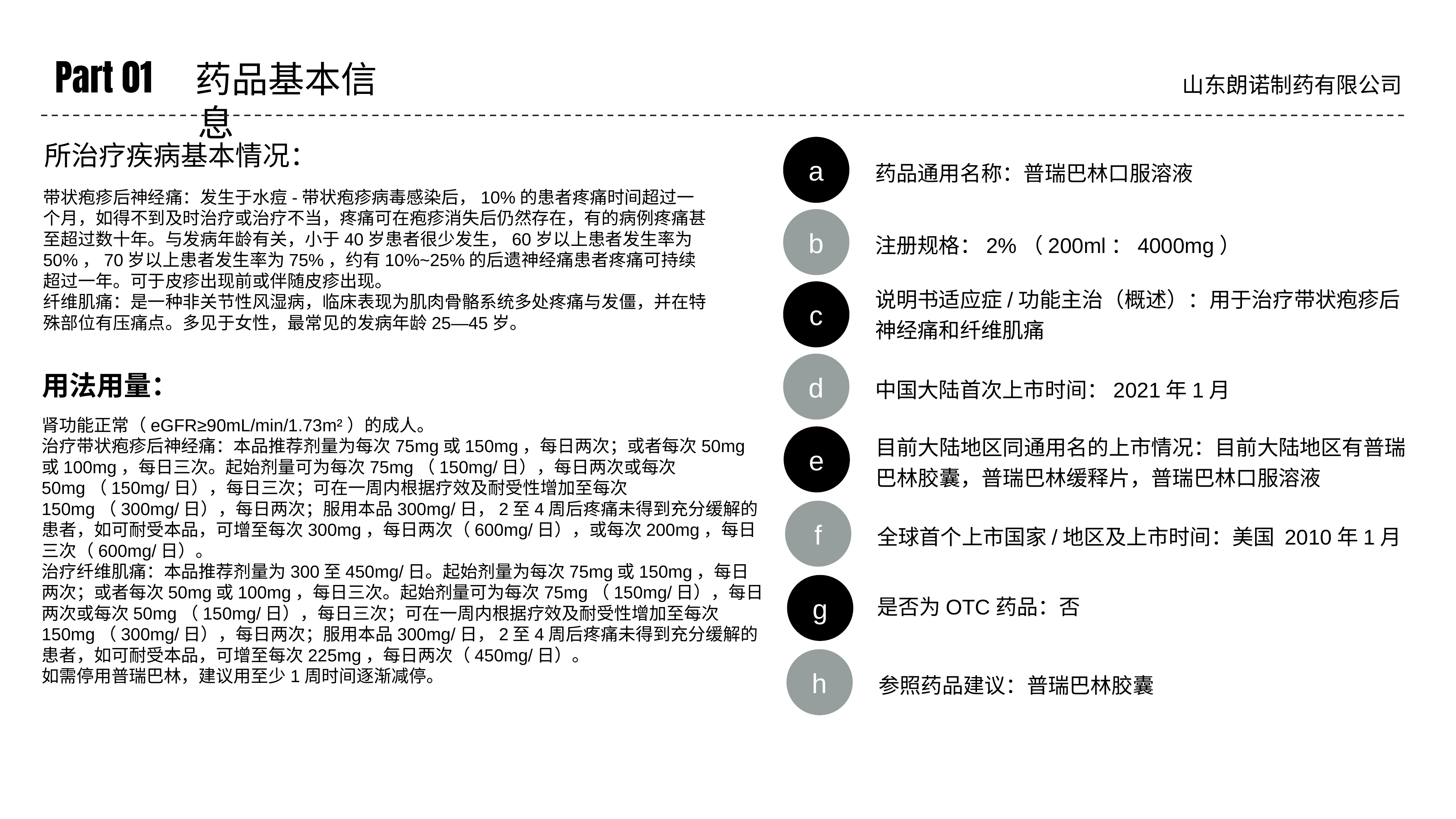

Part 01    药品基本信息
山东朗诺制药有限公司

所治疗疾病基本情况：

a
药品通用名称：普瑞巴林口服溶液

带状疱疹后神经痛：发生于水痘-带状疱疹病毒感染后，10%的患者疼痛时间超过一个月，如得不到及时治疗或治疗不当，疼痛可在疱疹消失后仍然存在，有的病例疼痛甚至超过数十年。与发病年龄有关，小于40岁患者很少发生，60岁以上患者发生率为50%，70岁以上患者发生率为75%，约有10%~25%的后遗神经痛患者疼痛可持续超过一年。可于皮疹出现前或伴随皮疹出现。
纤维肌痛：是一种非关节性风湿病，临床表现为肌肉骨骼系统多处疼痛与发僵，并在特殊部位有压痛点。多见于女性，最常见的发病年龄25—45岁。

b
注册规格：2%（200ml：4000mg）
说明书适应症/功能主治（概述）：用于治疗带状疱疹后神经痛和纤维肌痛

c

用法用量：
d
中国大陆首次上市时间：2021年1月
肾功能正常（eGFR≥90mL/min/1.73m²）的成人。
治疗带状疱疹后神经痛：本品推荐剂量为每次75mg或150mg，每日两次；或者每次50mg或100mg，每日三次。起始剂量可为每次75mg（150mg/日），每日两次或每次50mg（150mg/日），每日三次；可在一周内根据疗效及耐受性增加至每次150mg（300mg/日），每日两次；服用本品300mg/日，2至4周后疼痛未得到充分缓解的患者，如可耐受本品，可增至每次300mg，每日两次（600mg/日），或每次200mg，每日三次（600mg/日）。
治疗纤维肌痛：本品推荐剂量为300至450mg/日。起始剂量为每次75mg或150mg，每日两次；或者每次50mg或100mg，每日三次。起始剂量可为每次75mg（150mg/日），每日两次或每次50mg（150mg/日），每日三次；可在一周内根据疗效及耐受性增加至每次150mg（300mg/日），每日两次；服用本品300mg/日，2至4周后疼痛未得到充分缓解的患者，如可耐受本品，可增至每次225mg，每日两次（450mg/日）。
如需停用普瑞巴林，建议用至少1周时间逐渐减停。
目前大陆地区同通用名的上市情况：目前大陆地区有普瑞巴林胶囊，普瑞巴林缓释片，普瑞巴林口服溶液

e

f
全球首个上市国家/地区及上市时间：美国 2010年1月

是否为OTC药品：否
g

h
参照药品建议：普瑞巴林胶囊